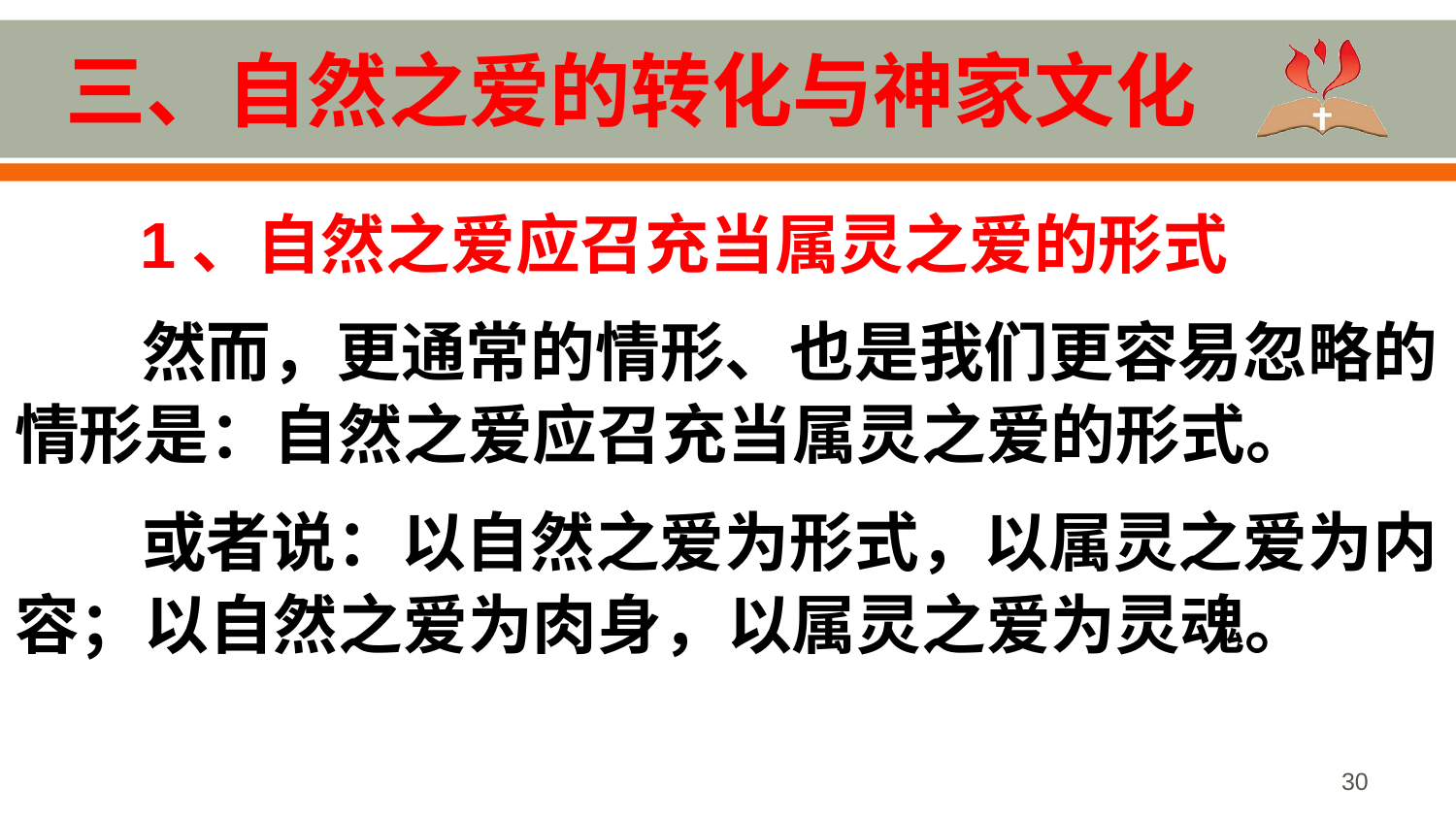

# 三、自然之爱的转化与神家文化
       1、自然之爱应召充当属灵之爱的形式
然而，更通常的情形、也是我们更容易忽略的情形是：自然之爱应召充当属灵之爱的形式。
或者说：以自然之爱为形式，以属灵之爱为内容；以自然之爱为肉身，以属灵之爱为灵魂。

30